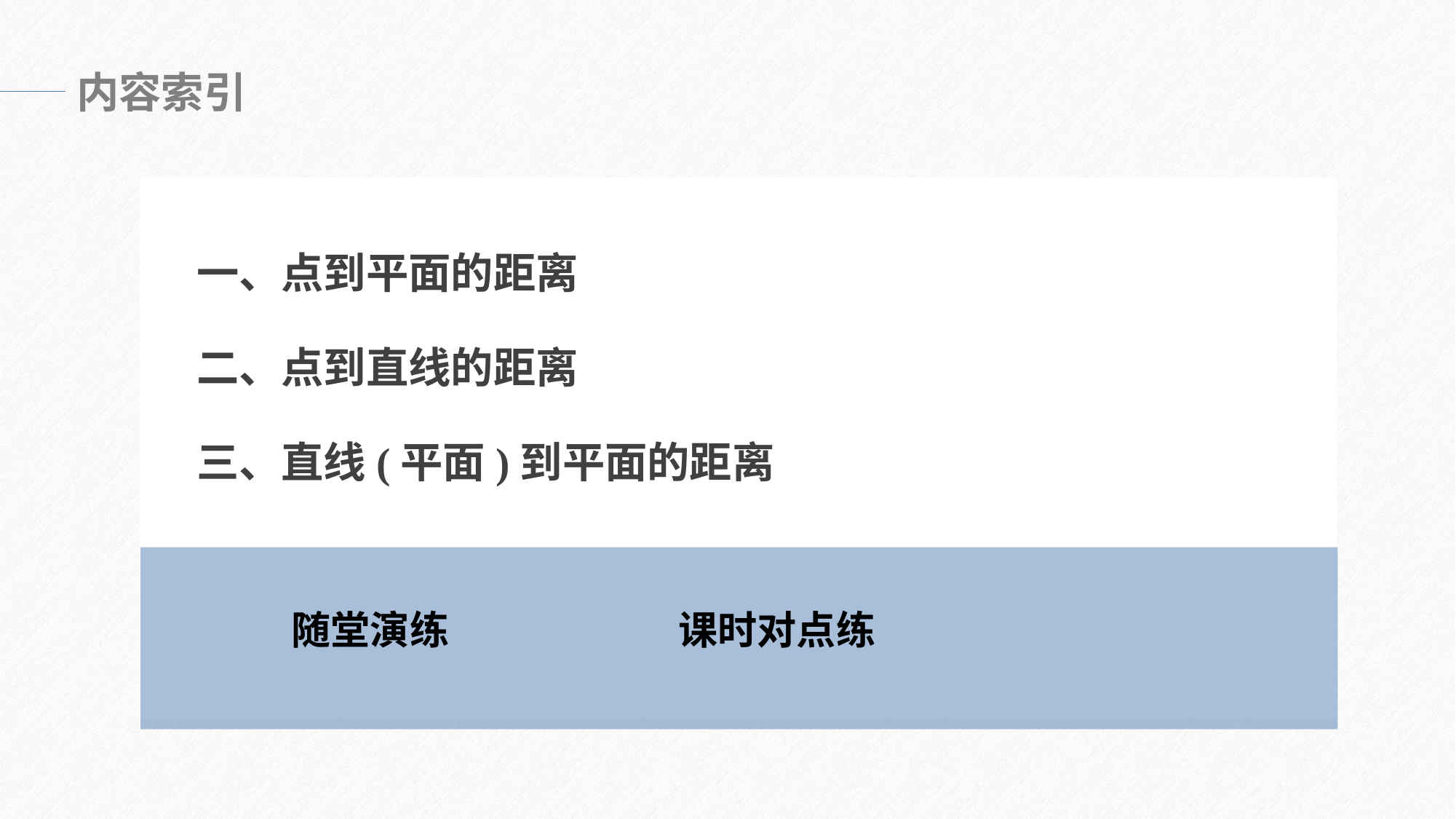

内容索引

一、点到平面的距离
二、点到直线的距离
三、直线(平面)到平面的距离

随堂演练
课时对点练